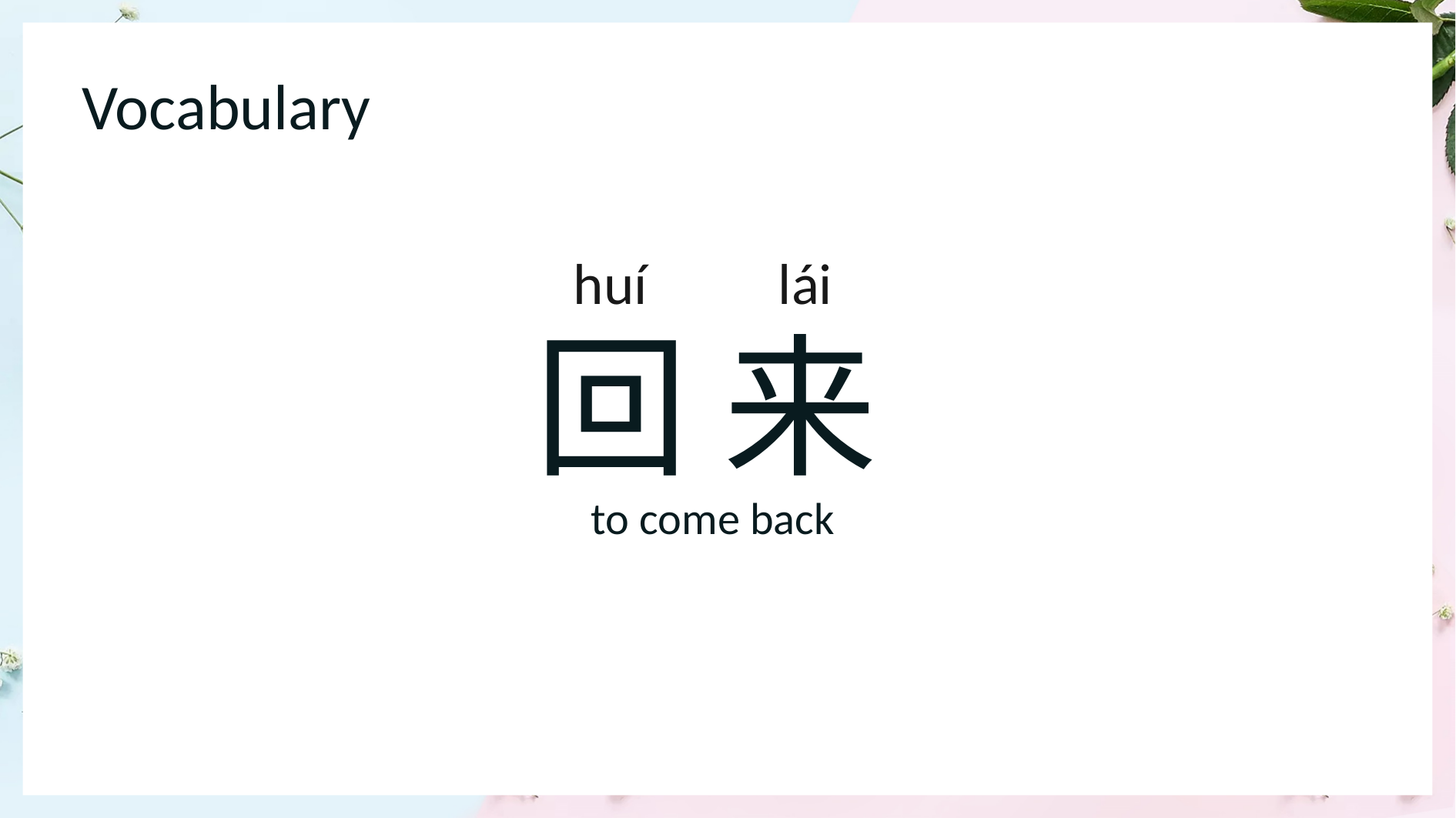

Vocabulary
     huí          lái
回 来
1
            to come back